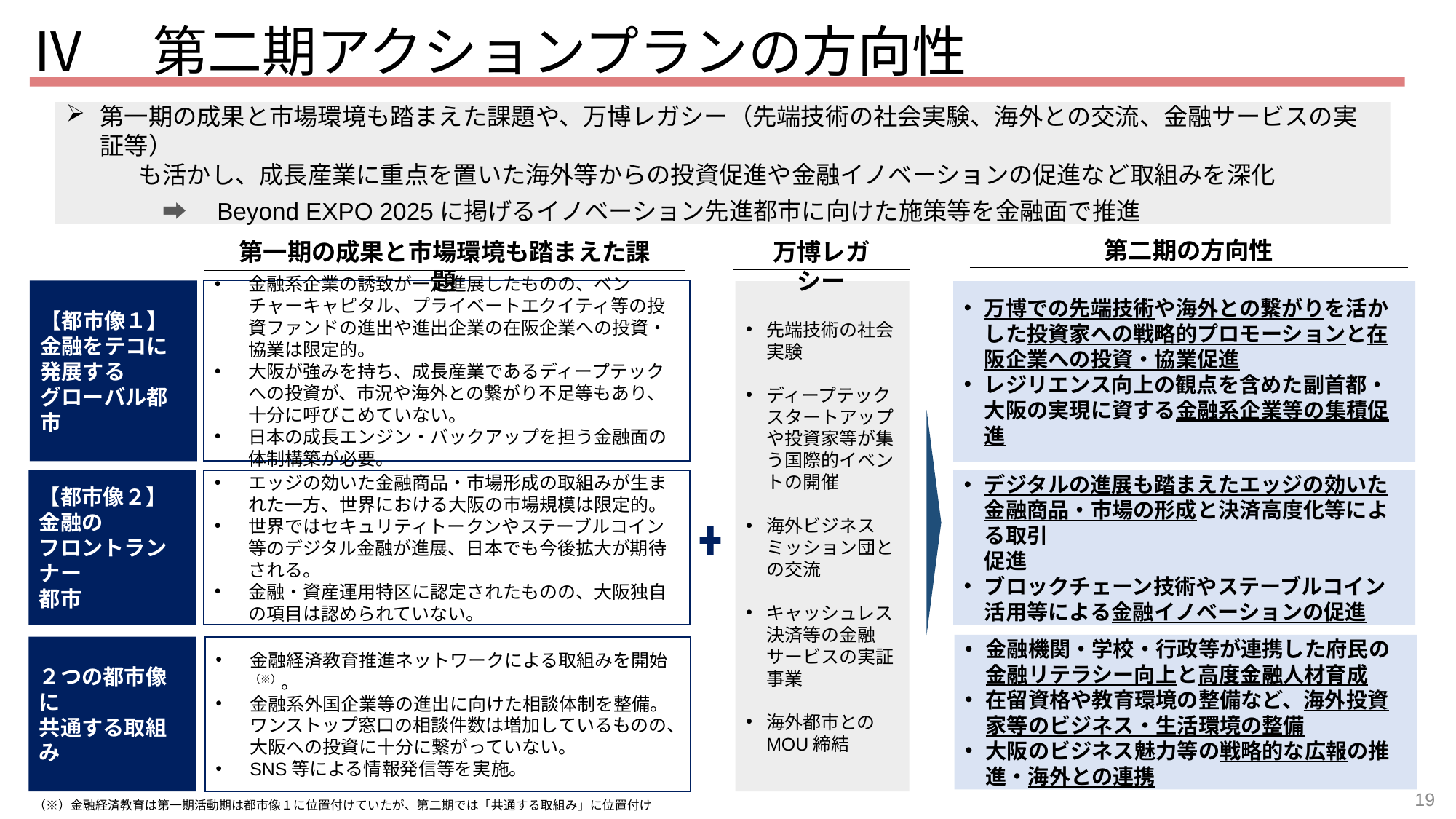

Ⅳ　第二期アクションプランの方向性
第一期の成果と市場環境も踏まえた課題や、万博レガシー（先端技術の社会実験、海外との交流、金融サービスの実証等）
　　　も活かし、成長産業に重点を置いた海外等からの投資促進や金融イノベーションの促進など取組みを深化

　　　　➡　Beyond EXPO 2025に掲げるイノベーション先進都市に向けた施策等を金融面で推進
第二期の方向性
第一期の成果と市場環境も踏まえた課題
万博レガシー
【都市像１】
金融をテコに
発展する
グローバル都市
金融系企業の誘致が一定進展したものの、ベンチャーキャピタル、プライベートエクイティ等の投資ファンドの進出や進出企業の在阪企業への投資・協業は限定的。
大阪が強みを持ち、成長産業であるディープテックへの投資が、市況や海外との繋がり不足等もあり、十分に呼びこめていない。
日本の成長エンジン・バックアップを担う金融面の体制構築が必要。
先端技術の社会実験

ディープテックスタートアップや投資家等が集う国際的イベントの開催

海外ビジネスミッション団との交流

キャッシュレス決済等の金融サービスの実証事業

海外都市とのMOU締結
万博での先端技術や海外との繋がりを活かした投資家への戦略的プロモーションと在阪企業への投資・協業促進
レジリエンス向上の観点を含めた副首都・大阪の実現に資する金融系企業等の集積促進
【都市像２】
金融の
フロントランナー
都市
エッジの効いた金融商品・市場形成の取組みが生まれた一方、世界における大阪の市場規模は限定的。
世界ではセキュリティトークンやステーブルコイン等のデジタル金融が進展、日本でも今後拡大が期待される。
金融・資産運用特区に認定されたものの、大阪独自の項目は認められていない。
デジタルの進展も踏まえたエッジの効いた金融商品・市場の形成と決済高度化等による取引
促進
ブロックチェーン技術やステーブルコイン活用等による金融イノベーションの促進

金融機関・学校・行政等が連携した府民の金融リテラシー向上と高度金融人材育成
在留資格や教育環境の整備など、海外投資家等のビジネス・生活環境の整備
大阪のビジネス魅力等の戦略的な広報の推進・海外との連携
２つの都市像に
共通する取組み
金融経済教育推進ネットワークによる取組みを開始（※）。
金融系外国企業等の進出に向けた相談体制を整備。
ワンストップ窓口の相談件数は増加しているものの、大阪への投資に十分に繋がっていない。
SNS等による情報発信等を実施。
19
（※）金融経済教育は第一期活動期は都市像１に位置付けていたが、第二期では「共通する取組み」に位置付け